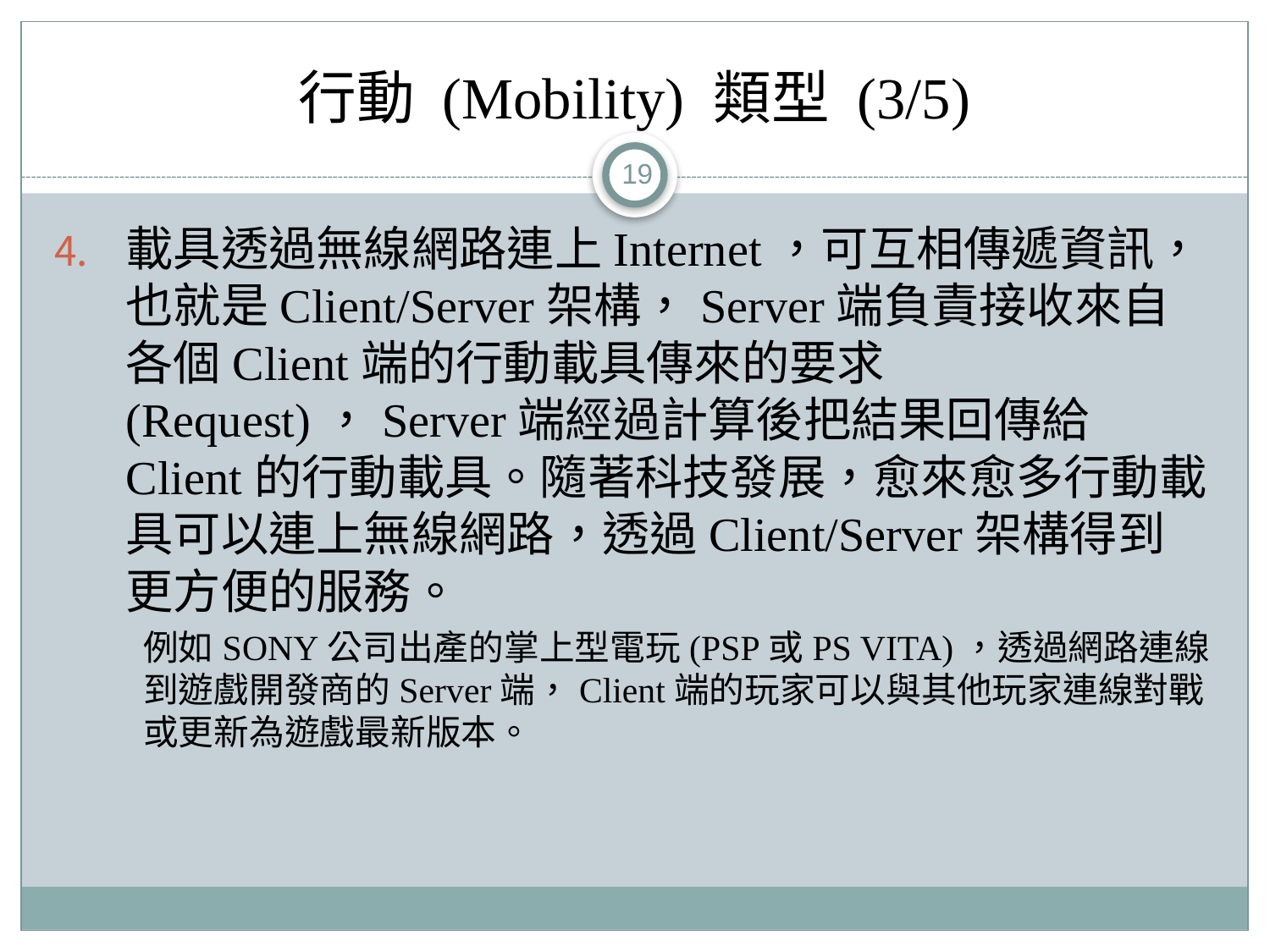

# 行動 (Mobility) 類型 (3/5)
19
載具透過無線網路連上Internet，可互相傳遞資訊，也就是Client/Server架構，Server端負責接收來自各個Client端的行動載具傳來的要求(Request)，Server端經過計算後把結果回傳給Client的行動載具。隨著科技發展，愈來愈多行動載具可以連上無線網路，透過Client/Server架構得到更方便的服務。
例如SONY公司出產的掌上型電玩(PSP或PS VITA)，透過網路連線到遊戲開發商的Server端，Client端的玩家可以與其他玩家連線對戰或更新為遊戲最新版本。